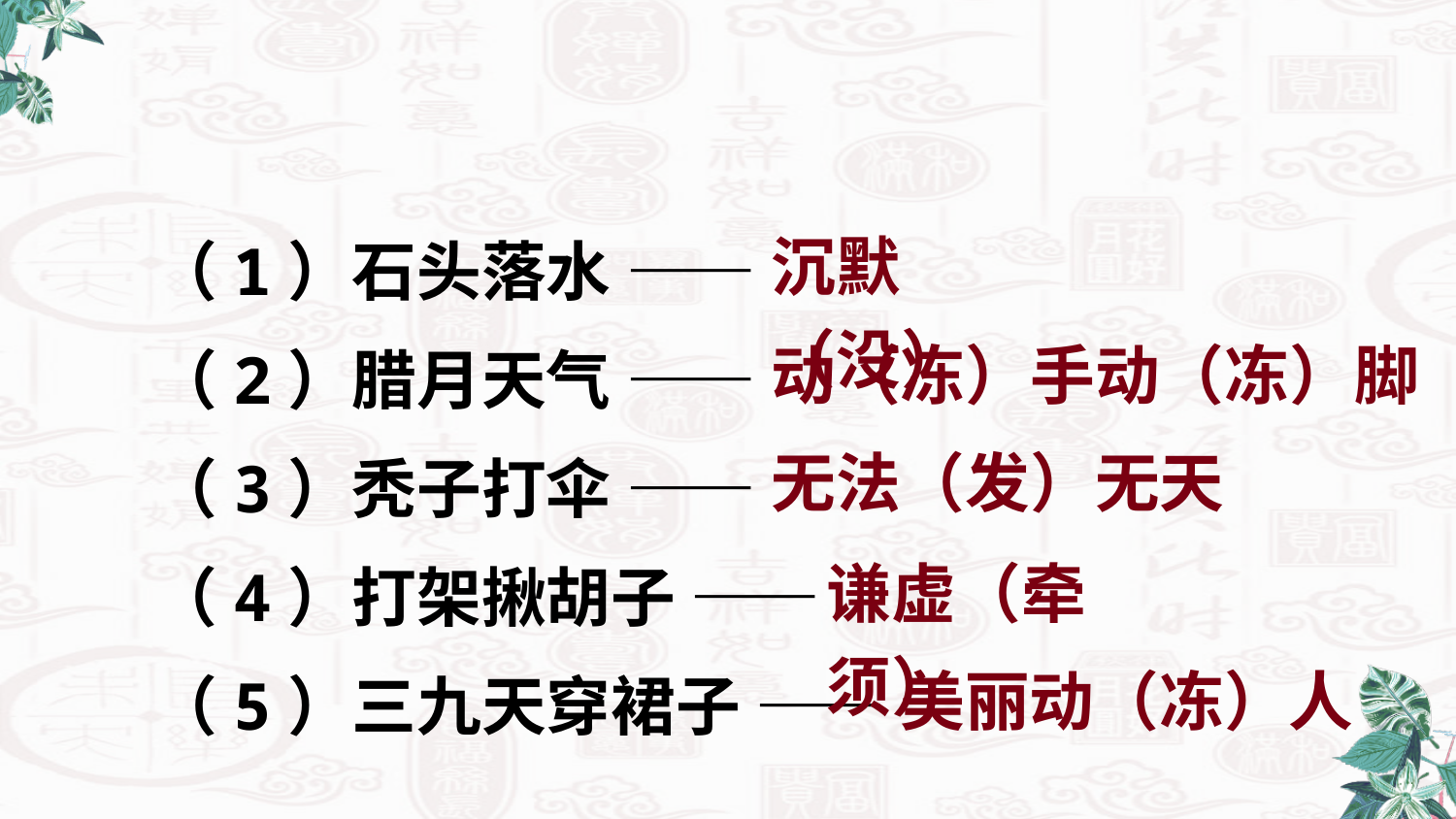

（1）石头落水 ——
（2）腊月天气 ——
（3）秃子打伞 ——
（4）打架揪胡子 ——
（5）三九天穿裙子 ——
沉默（没）
动（冻）手动（冻）脚
无法（发）无天
谦虚（牵须）
 美丽动（冻）人